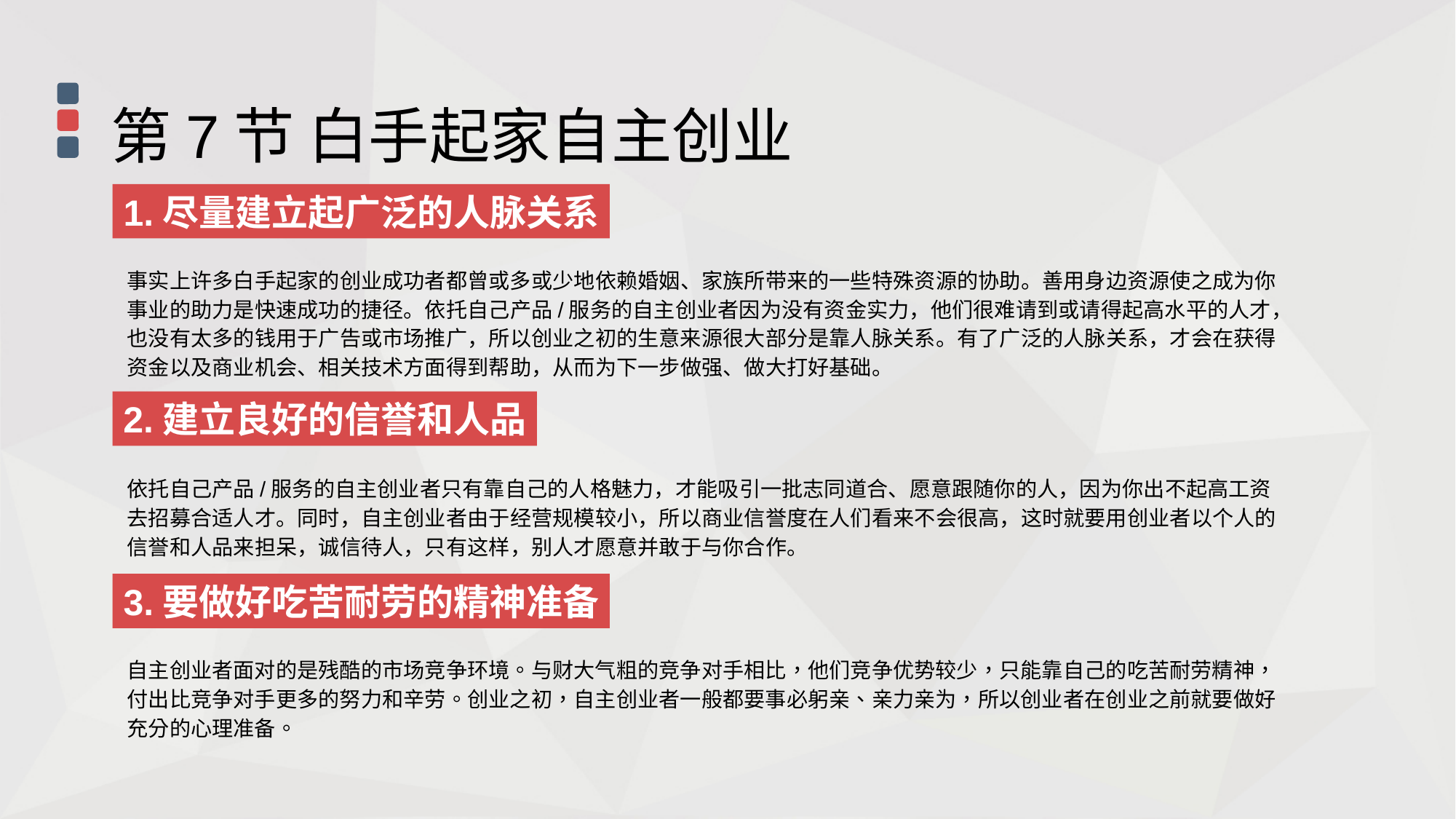

第7节 白手起家自主创业
1.尽量建立起广泛的人脉关系
事实上许多白手起家的创业成功者都曾或多或少地依赖婚姻、家族所带来的一些特殊资源的协助。善用身边资源使之成为你事业的助力是快速成功的捷径。依托自己产品/服务的自主创业者因为没有资金实力，他们很难请到或请得起高水平的人才，也没有太多的钱用于广告或市场推广，所以创业之初的生意来源很大部分是靠人脉关系。有了广泛的人脉关系，才会在获得资金以及商业机会、相关技术方面得到帮助，从而为下一步做强、做大打好基础。
2.建立良好的信誉和人品
依托自己产品/服务的自主创业者只有靠自己的人格魅力，才能吸引一批志同道合、愿意跟随你的人，因为你出不起高工资去招募合适人才。同时，自主创业者由于经营规模较小，所以商业信誉度在人们看来不会很高，这时就要用创业者以个人的信誉和人品来担呆，诚信待人，只有这样，别人才愿意并敢于与你合作。
3.要做好吃苦耐劳的精神准备
自主创业者面对的是残酷的市场竞争环境。与财大气粗的竞争对手相比，他们竞争优势较少，只能靠自己的吃苦耐劳精神，付出比竞争对手更多的努力和辛劳。创业之初，自主创业者一般都要事必躬亲、亲力亲为，所以创业者在创业之前就要做好充分的心理准备。